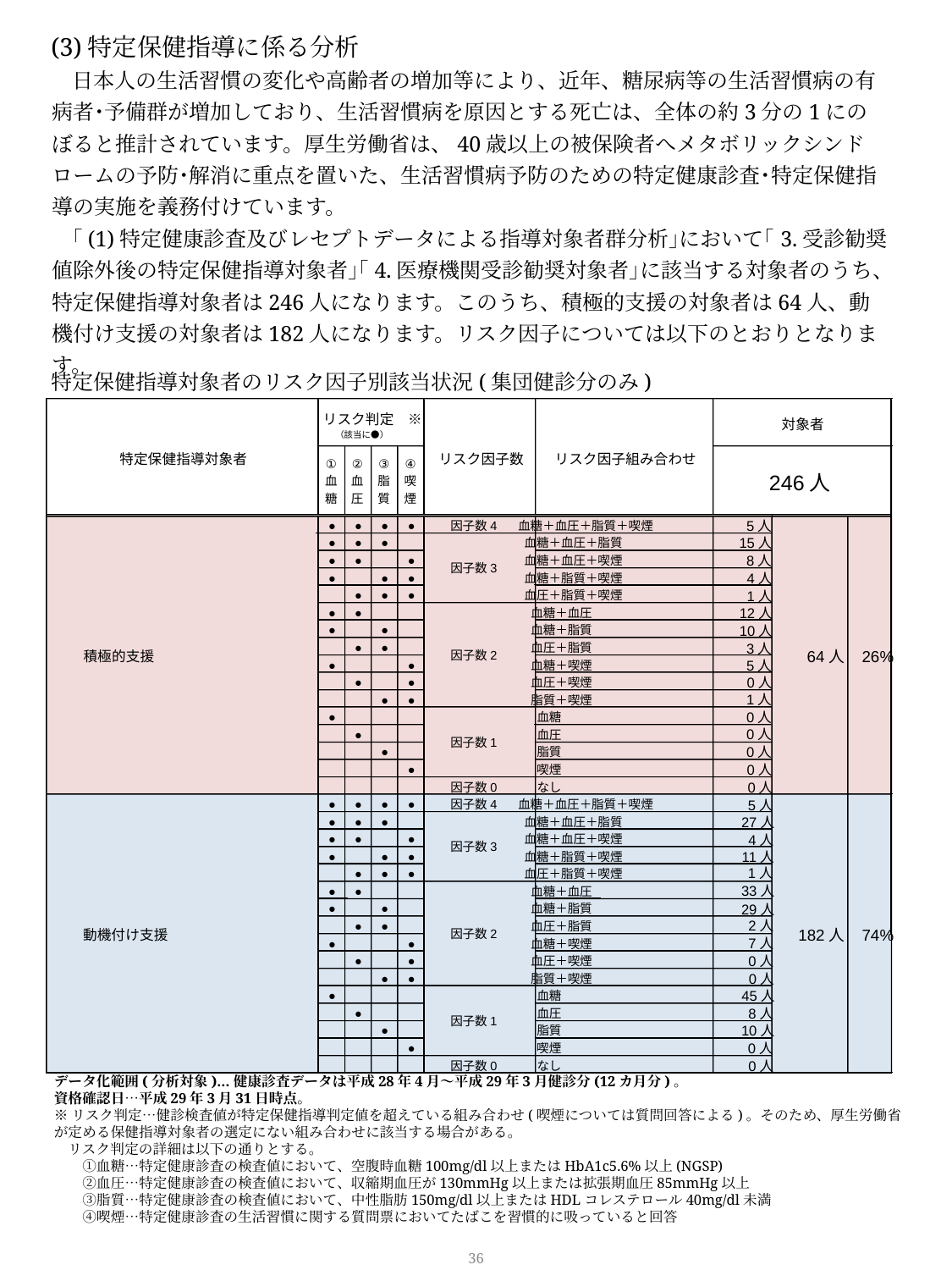

(3)特定保健指導に係る分析
　日本人の生活習慣の変化や高齢者の増加等により、近年、糖尿病等の生活習慣病の有病者･予備群が増加しており、生活習慣病を原因とする死亡は、全体の約3分の1にのぼると推計されています。厚生労働省は、40歳以上の被保険者へメタボリックシンドロームの予防･解消に重点を置いた、生活習慣病予防のための特定健康診査･特定保健指導の実施を義務付けています。
　｢(1)特定健康診査及びレセプトデータによる指導対象者群分析｣において｢3.受診勧奨値除外後の特定保健指導対象者｣｢4.医療機関受診勧奨対象者｣に該当する対象者のうち、特定保健指導対象者は246人になります。このうち、積極的支援の対象者は64人、動機付け支援の対象者は182人になります。リスク因子については以下のとおりとなります。
特定保健指導対象者のリスク因子別該当状況(集団健診分のみ)

リスク判定　※
対象者
（該当に●）

特定保健指導対象者
リスク因子数
リスク因子組み合わせ
①
②
③
④
246人
血
血
脂
喫
糖
圧
質
煙

5人
●
●
●
●
因子数4
血糖＋血圧＋脂質＋喫煙
15人
●
●
●
血糖＋血圧＋脂質

8人
●
●
●
血糖＋血圧＋喫煙
因子数3

4人
●
●
●
血糖＋脂質＋喫煙

1人
●
●
●
血圧＋脂質＋喫煙
12人
●
●
血糖＋血圧

10人
●
●
血糖＋脂質

3人
●
●
血圧＋脂質
64人
26%
積極的支援
因子数2

5人
●
●
血糖＋喫煙

0人
●
●
血圧＋喫煙

1人
●
●
脂質＋喫煙
0人
●
血糖

0人
●
血圧
因子数1

0人
●
脂質
0人
●
喫煙
0人
因子数0
なし

5人
●
●
●
●
因子数4
血糖＋血圧＋脂質＋喫煙
27人
●
●
●
血糖＋血圧＋脂質
4人
●
●
●
血糖＋血圧＋喫煙
因子数3
11人
●
●
●
血糖＋脂質＋喫煙
1人
●
●
●
血圧＋脂質＋喫煙
33人
●
●
血糖＋血圧
29人
●
●
血糖＋脂質
2人
●
●
血圧＋脂質
182人
74%
動機付け支援
因子数2
7人
●
●
血糖＋喫煙
0人
●
●
血圧＋喫煙
0人
●
●
脂質＋喫煙
45人
●
血糖
8人
●
血圧
因子数1
10人
●
脂質
0人
●
喫煙
0人
因子数0
なし

データ化範囲(分析対象)…健康診査データは平成28年4月～平成29年3月健診分(12カ月分)。
資格確認日…平成29年3月31日時点。
※リスク判定…健診検査値が特定保健指導判定値を超えている組み合わせ(喫煙については質問回答による)。そのため、厚生労働省が定める保健指導対象者の選定にない組み合わせに該当する場合がある。
　リスク判定の詳細は以下の通りとする。
　　①血糖…特定健康診査の検査値において、空腹時血糖100mg/dl以上またはHbA1c5.6%以上(NGSP)
　　②血圧…特定健康診査の検査値において、収縮期血圧が130mmHg以上または拡張期血圧85mmHg以上
　　③脂質…特定健康診査の検査値において、中性脂肪150mg/dl以上またはHDLコレステロール40mg/dl未満
　　④喫煙…特定健康診査の生活習慣に関する質問票においてたばこを習慣的に吸っていると回答
36